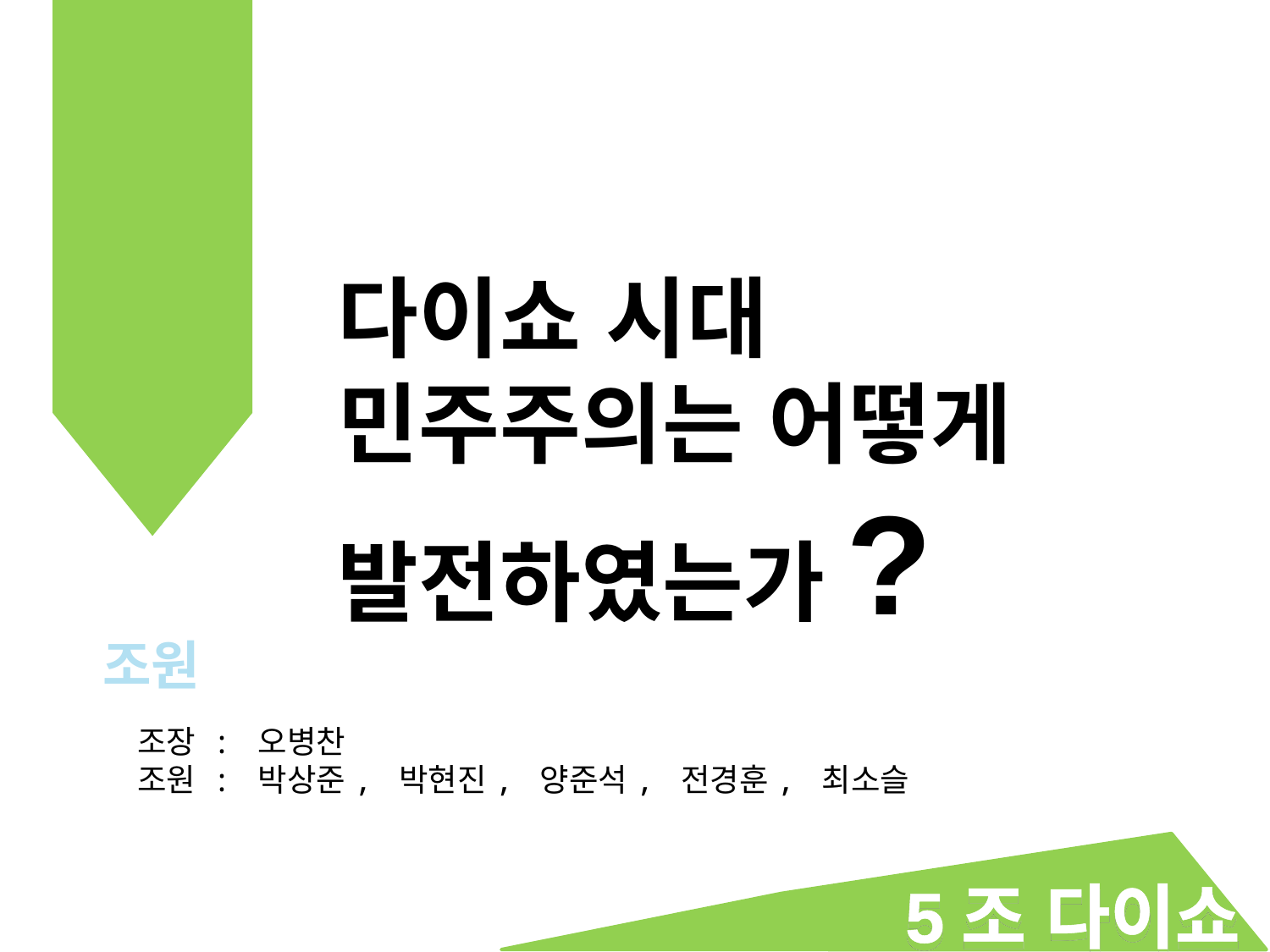

다이쇼 시대
민주주의는 어떻게 발전하였는가?
조원
조장 : 오병찬
조원 : 박상준, 박현진, 양준석, 전경훈, 최소슬